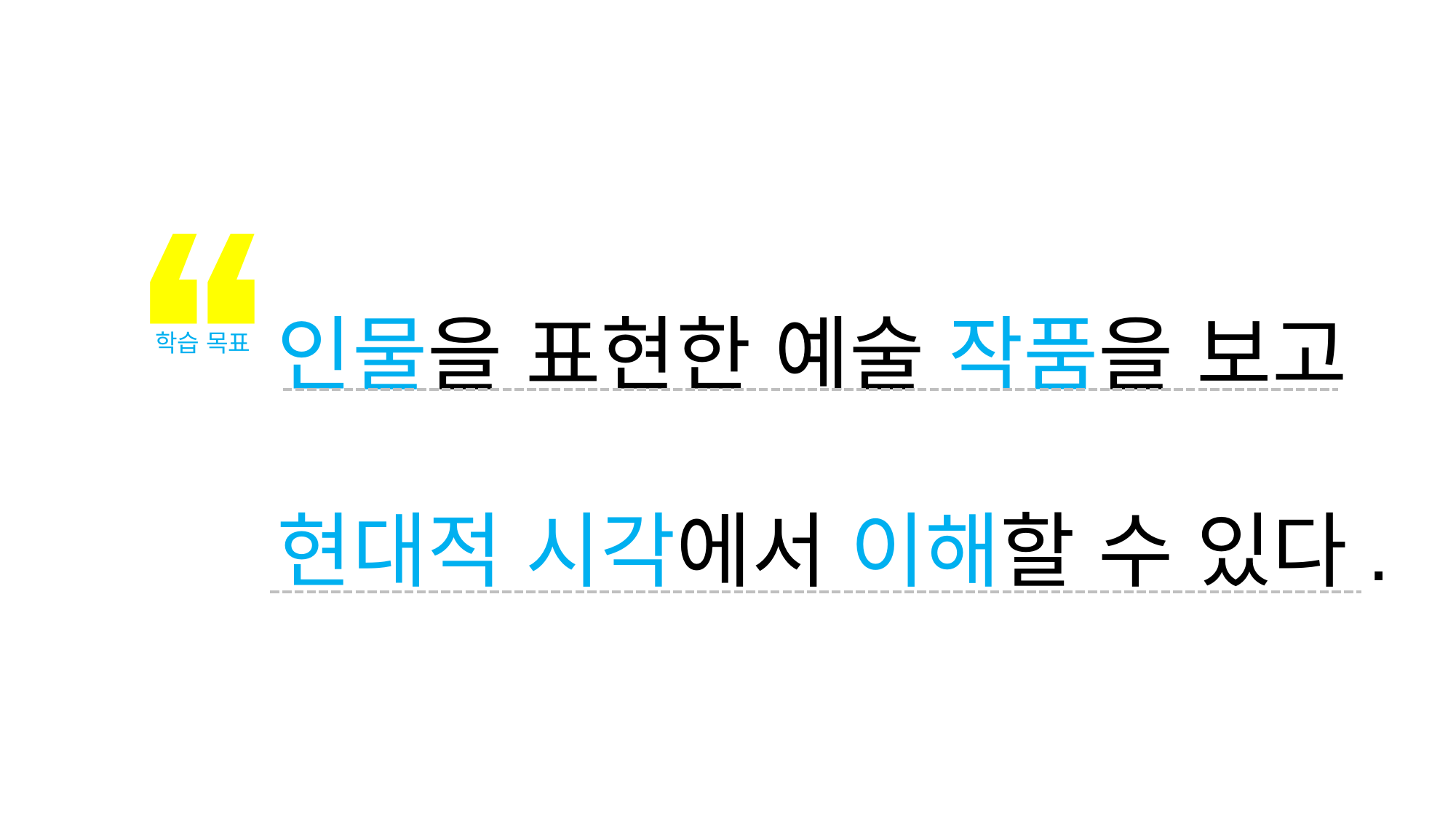

“
인물을 표현한 예술 작품을 보고
현대적 시각에서 이해할 수 있다.
학습 목표